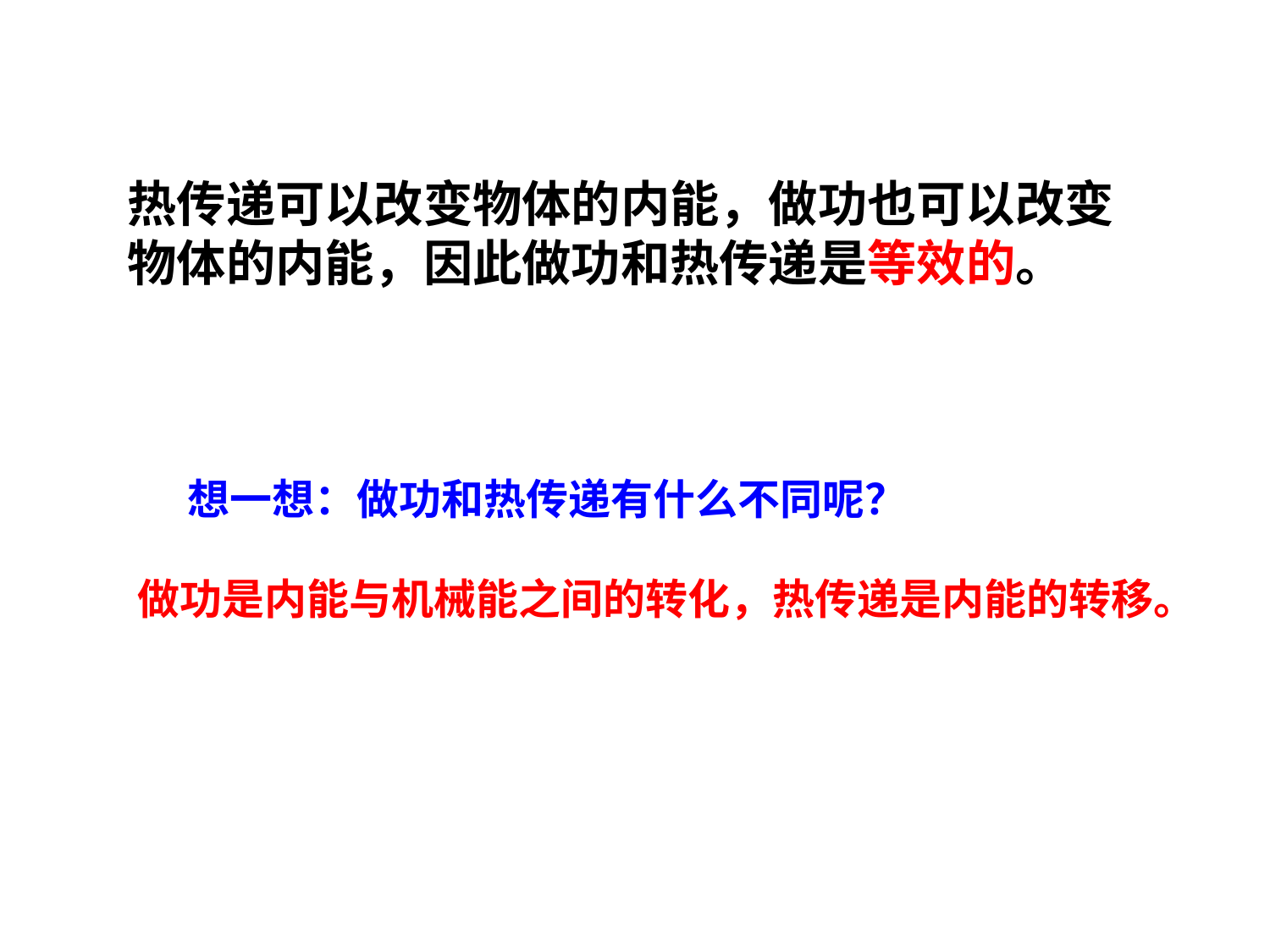

热传递可以改变物体的内能，做功也可以改变物体的内能，因此做功和热传递是等效的。
想一想：做功和热传递有什么不同呢？
做功是内能与机械能之间的转化，热传递是内能的转移。